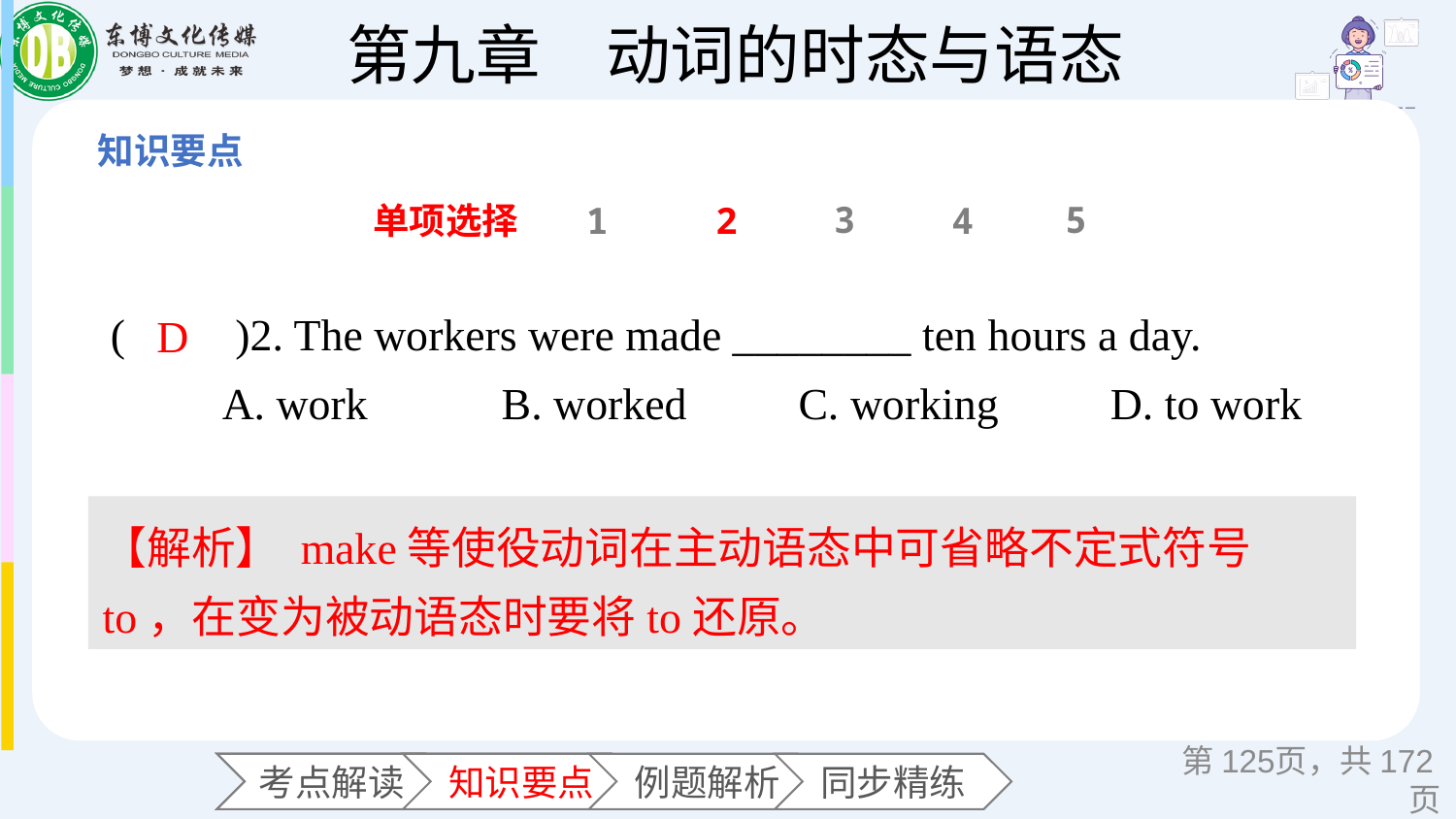

3
5
单项选择
1
2
4
(　　)2. The workers were made ________ ten hours a day.
          A. work            B. worked          C. working          D. to work
D
【解析】 make等使役动词在主动语态中可省略不定式符号to，在变为被动语态时要将to还原。
第125页，共172页